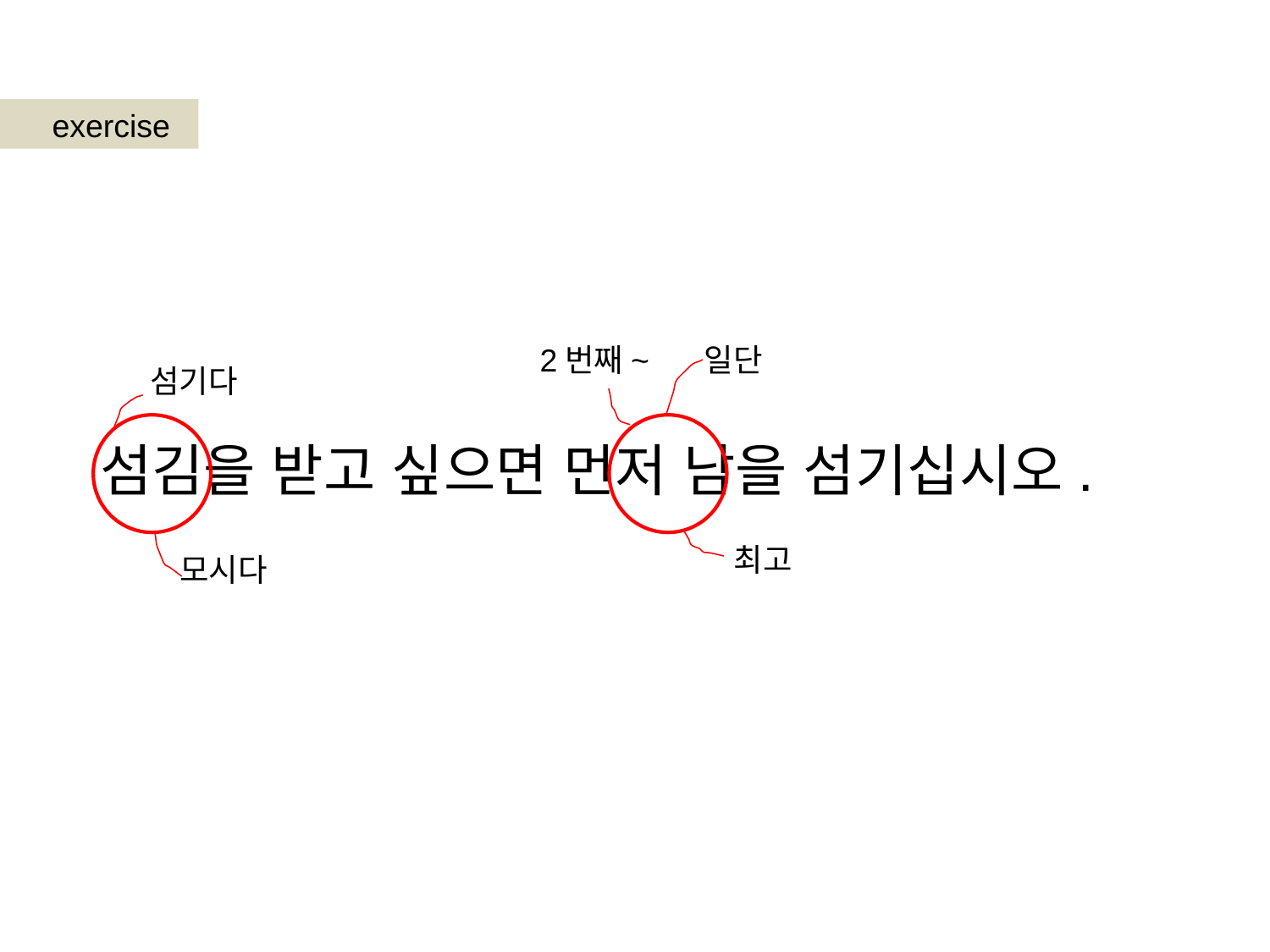

exercise
2번째~
일단
섬기다

섬김을 받고 싶으면 먼저 남을 섬기십시오.

최고

모시다